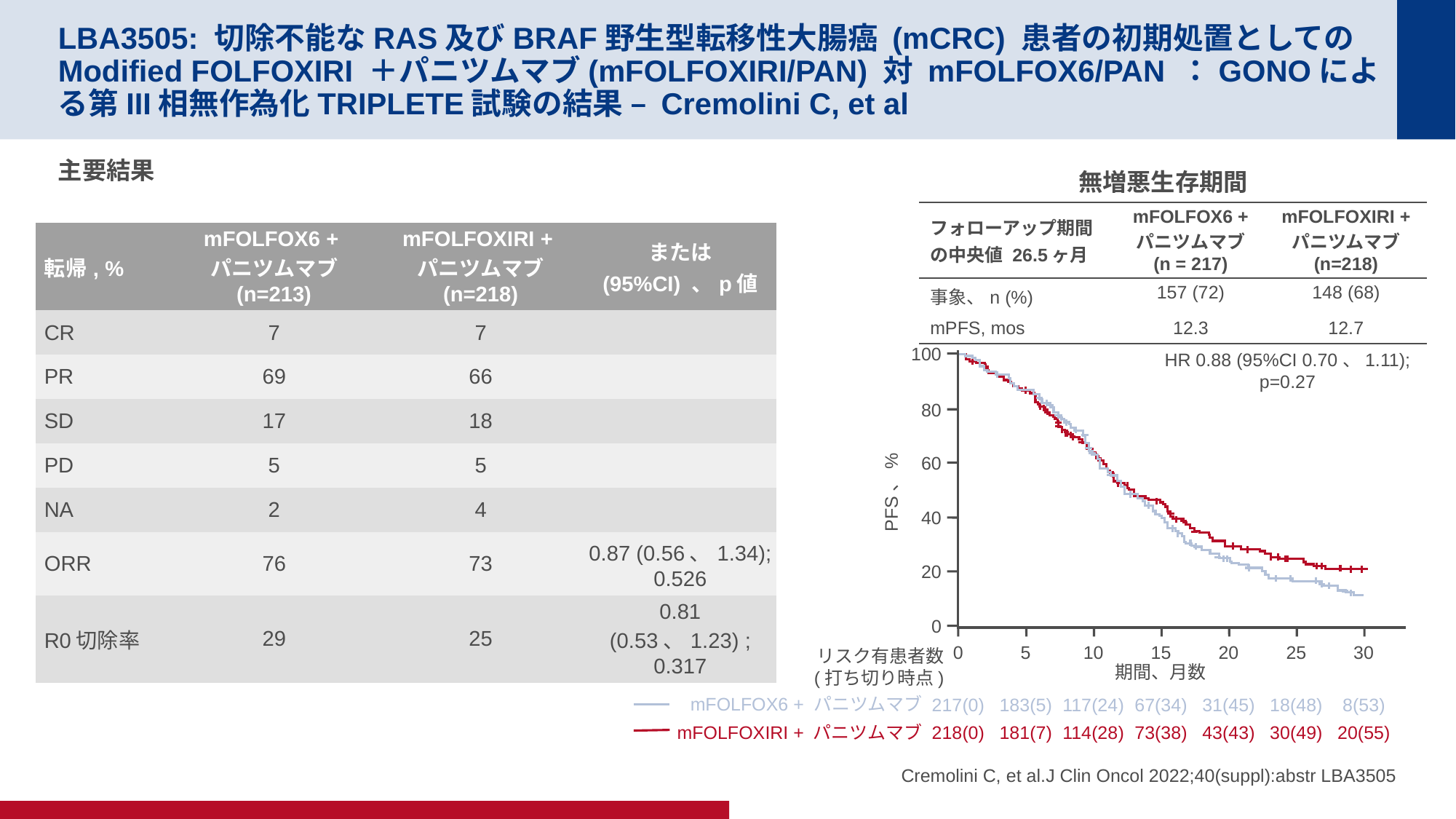

# LBA3505: 切除不能なRAS及びBRAF野生型転移性大腸癌 (mCRC) 患者の初期処置としてのModified FOLFOXIRI ＋パニツムマブ(mFOLFOXIRI/PAN) 対 mFOLFOX6/PAN ：GONOによる第III相無作為化TRIPLETE試験の結果 – Cremolini C, et al
主要結果
無増悪生存期間
| フォローアップ期間の中央値 26.5ヶ月 | mFOLFOX6 + パニツムマブ (n = 217) | mFOLFOXIRI + パニツムマブ (n=218) |
| --- | --- | --- |
| 事象、n (%) | 157 (72) | 148 (68) |
| mPFS, mos | 12.3 | 12.7 |
| 転帰, % | mFOLFOX6 + パニツムマブ (n=213) | mFOLFOXIRI + パニツムマブ (n=218) | または (95%CI) 、p値 |
| --- | --- | --- | --- |
| CR | 7 | 7 |  |
| PR | 69 | 66 |  |
| SD | 17 | 18 |  |
| PD | 5 | 5 |  |
| NA | 2 | 4 |  |
| ORR | 76 | 73 | 0.87 (0.56、1.34); 0.526 |
| R0切除率 | 29 | 25 | 0.81 (0.53、1.23) ; 0.317 |
100

80

60

PFS、%
40

20

0

HR 0.88 (95%CI 0.70、1.11);
p=0.27

0
5
10
15
20
25
30
期間、月数
リスク有患者数
(打ち切り時点)
mFOLFOX6 + パニツムマブ
217(0)
183(5)
117(24)
67(34)
31(45)
18(48)
8(53)
mFOLFOXIRI + パニツムマブ
218(0)
181(7)
114(28)
73(38)
43(43)
30(49)
20(55)
Cremolini C, et al.J Clin Oncol 2022;40(suppl):abstr LBA3505